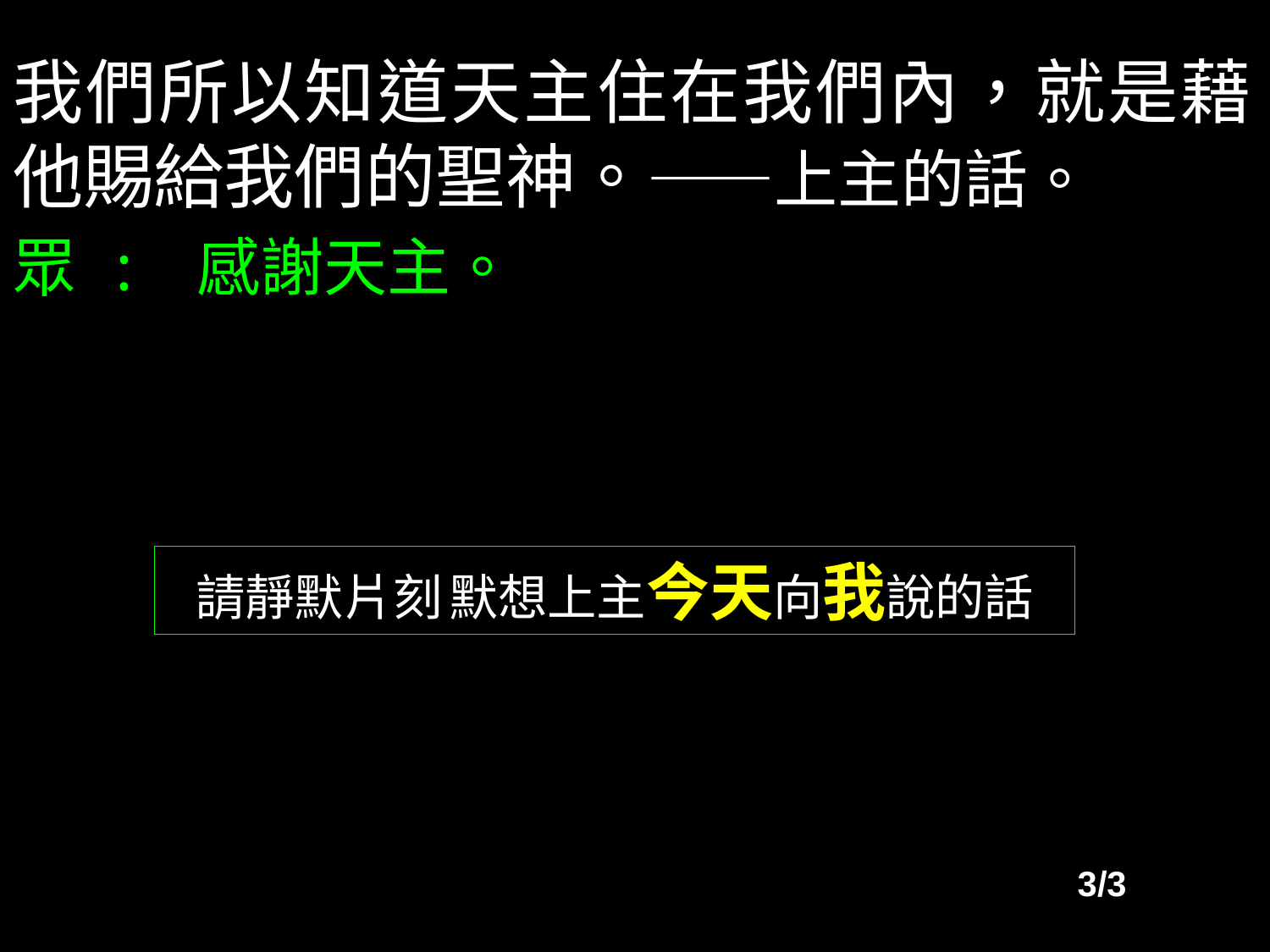

我們所以知道天主住在我們內，就是藉他賜給我們的聖神。——上主的話。
眾 : 感謝天主。

請靜默片刻 默想上主今天向我說的話
3/3